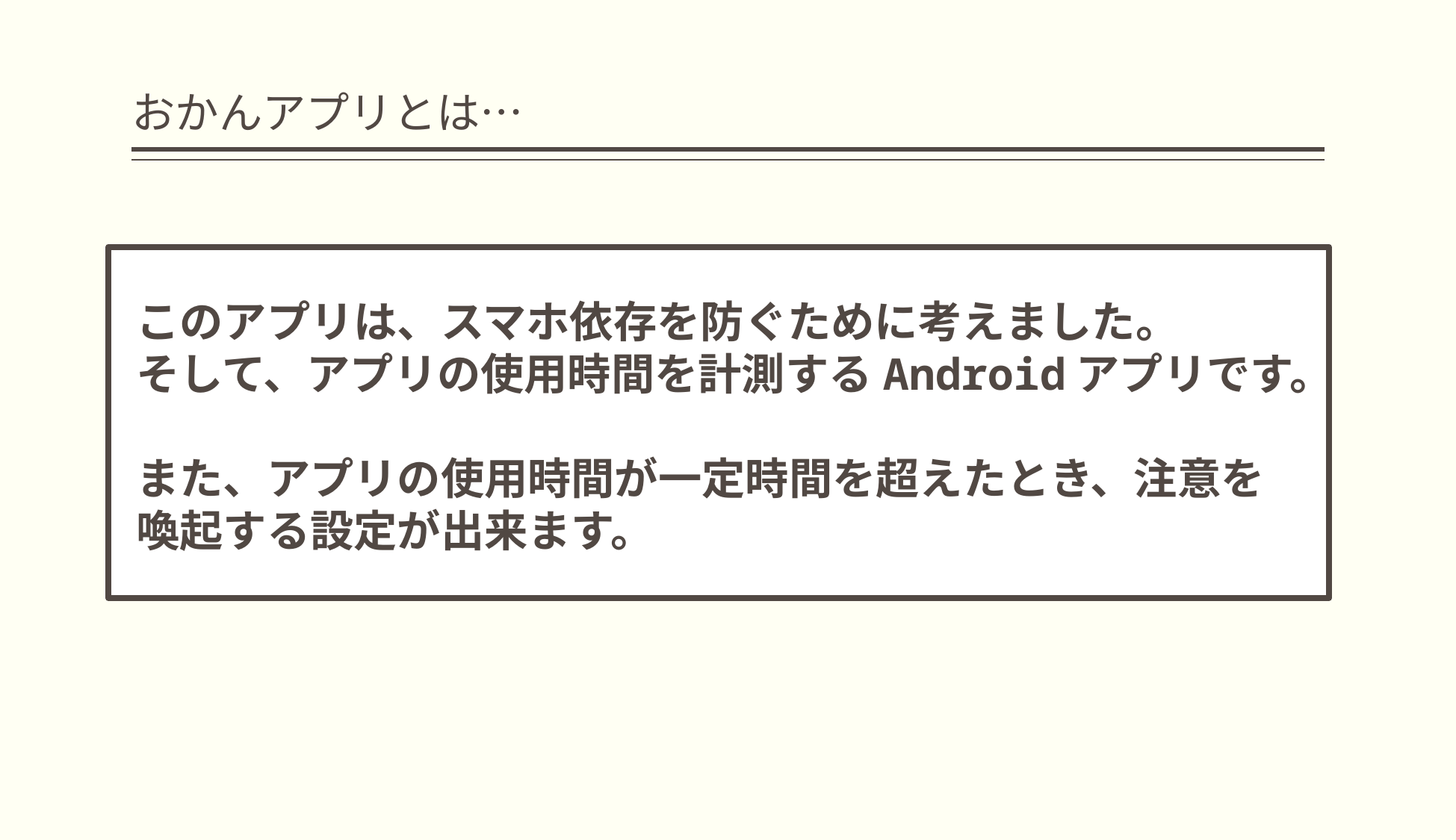

# おかんアプリとは…

このアプリは、スマホ依存を防ぐために考えました。
そして、アプリの使用時間を計測するAndroidアプリです。

また、アプリの使用時間が一定時間を超えたとき、注意を喚起する設定が出来ます。